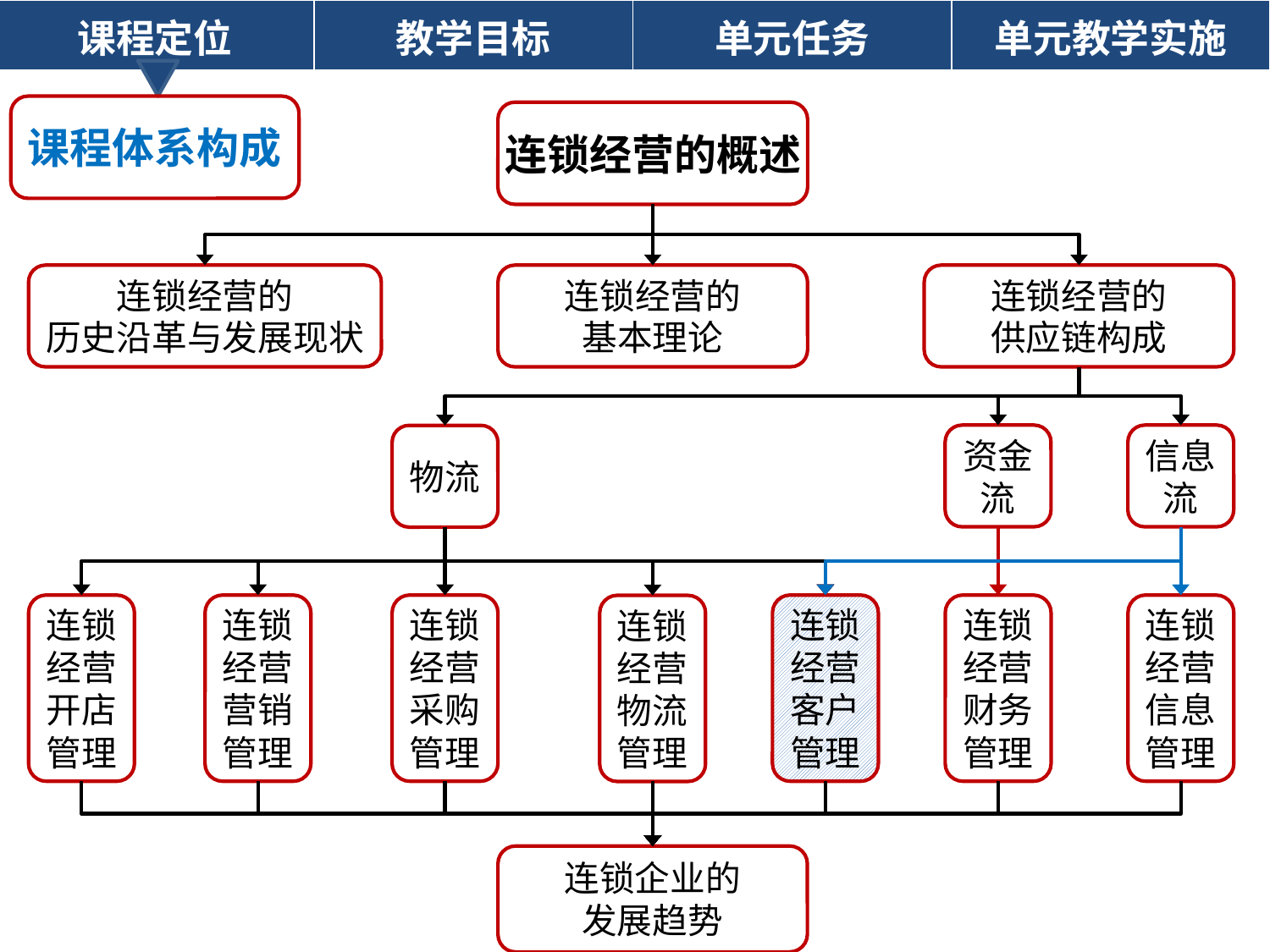

| 课程定位 | 教学目标 | 单元任务 | 单元教学实施 |
| --- | --- | --- | --- |

课程体系构成
连锁经营的概述
连锁经营的
历史沿革与发展现状
连锁经营的
基本理论
连锁经营的
供应链构成
资金流
信息流
物流
连锁
经营
开店
管理
连锁
经营
营销
管理
连锁
经营
采购
管理
连锁
经营
客户
管理
连锁
经营
财务
管理
连锁
经营
信息
管理
连锁
经营
物流
管理
连锁企业的
发展趋势